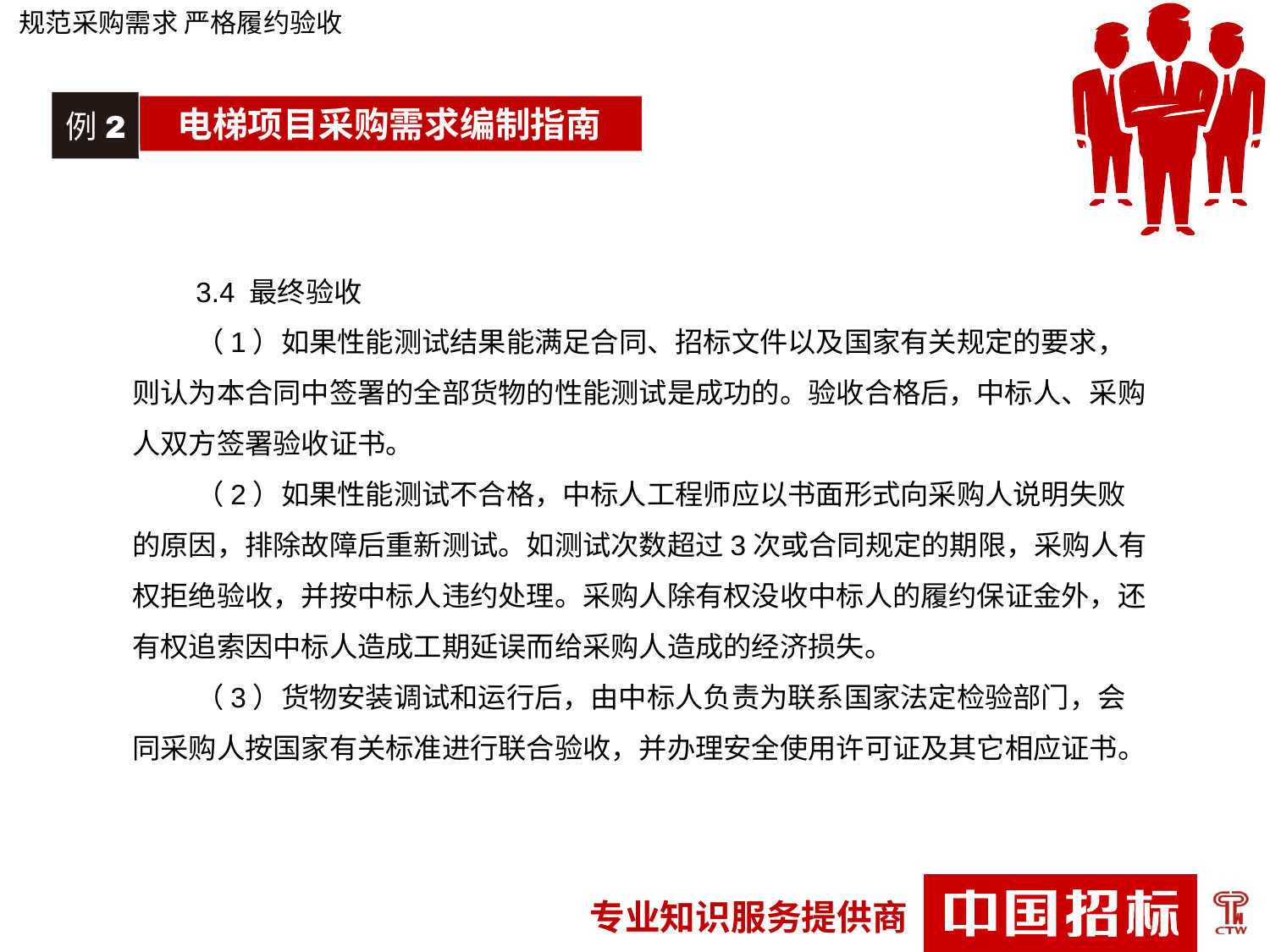

规范采购需求 严格履约验收

例2
电梯项目采购需求编制指南
3.4 最终验收
（1）如果性能测试结果能满足合同、招标文件以及国家有关规定的要求，则认为本合同中签署的全部货物的性能测试是成功的。验收合格后，中标人、采购人双方签署验收证书。
（2）如果性能测试不合格，中标人工程师应以书面形式向采购人说明失败的原因，排除故障后重新测试。如测试次数超过3次或合同规定的期限，采购人有权拒绝验收，并按中标人违约处理。采购人除有权没收中标人的履约保证金外，还有权追索因中标人造成工期延误而给采购人造成的经济损失。
（3）货物安装调试和运行后，由中标人负责为联系国家法定检验部门，会同采购人按国家有关标准进行联合验收，并办理安全使用许可证及其它相应证书。